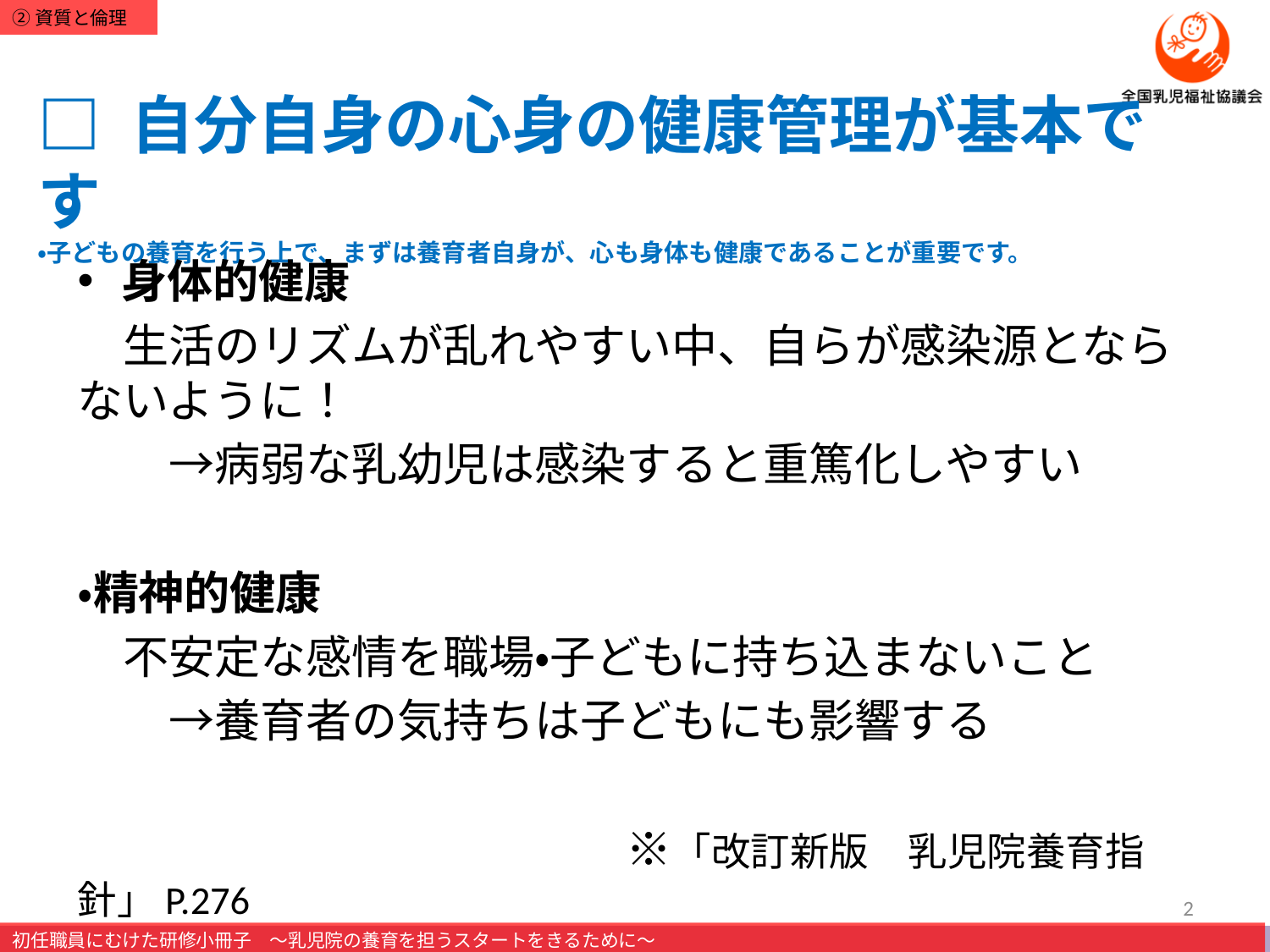

# □ 自分自身の心身の健康管理が基本です ・子どもの養育を行う上で、まずは養育者自身が、心も身体も健康であることが重要です。
身体的健康
　生活のリズムが乱れやすい中、自らが感染源とならないように！
　　→病弱な乳幼児は感染すると重篤化しやすい

・精神的健康
　不安定な感情を職場・子どもに持ち込まないこと
　　→養育者の気持ちは子どもにも影響する

　　　　　　　　　　　　※「改訂新版　乳児院養育指針」P.276
2